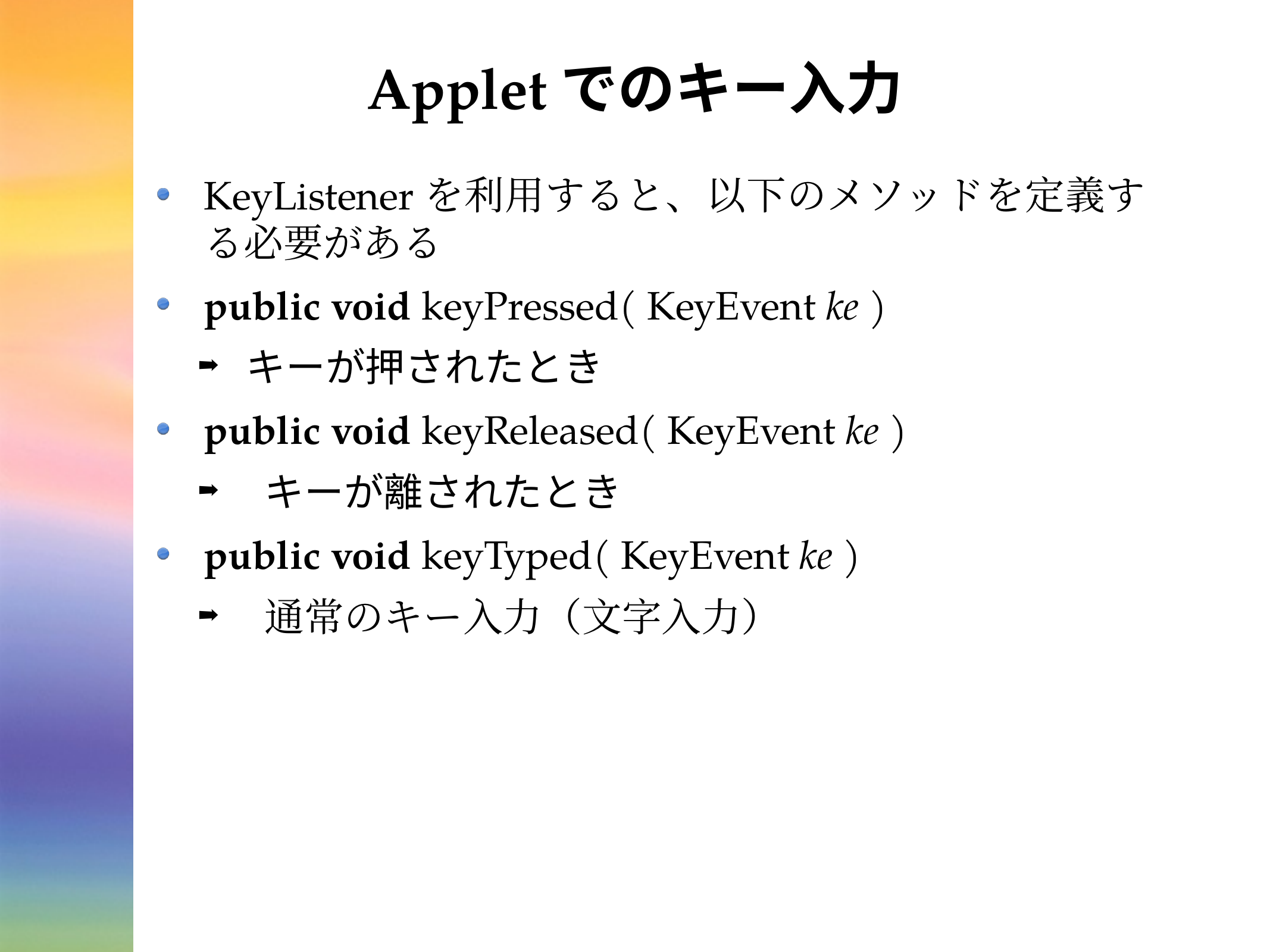

# Appletでのキー入力
KeyListenerを利用すると、以下のメソッドを定義する必要がある
public void keyPressed( KeyEvent ke )
キーが押されたとき
public void keyReleased( KeyEvent ke )
 キーが離されたとき
public void keyTyped( KeyEvent ke )
 通常のキー入力（文字入力）